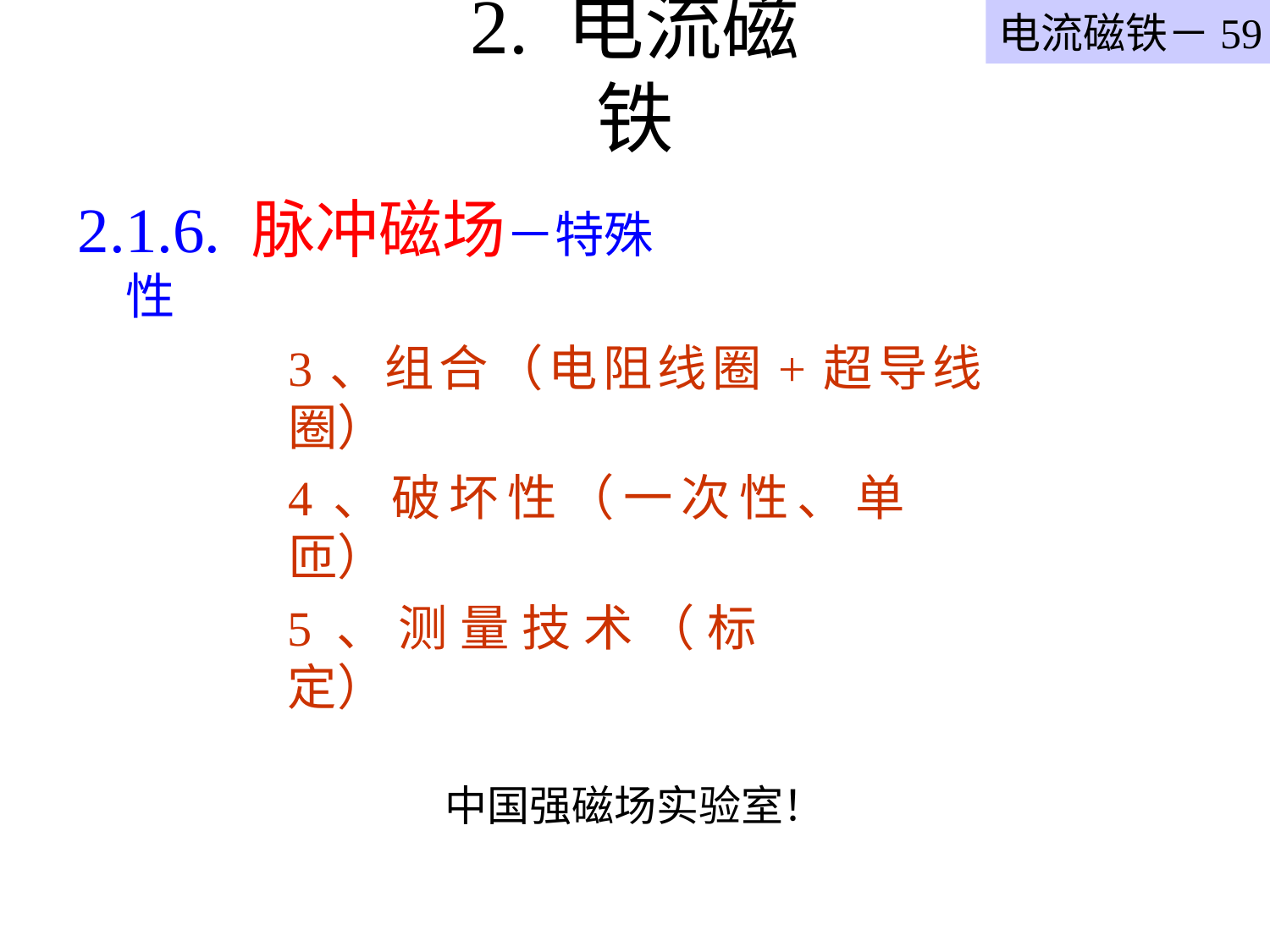

电流磁铁－59
# 2. 电流磁铁
2.1.6. 脉冲磁场－特殊性
3、组合（电阻线圈+超导线圈）
4、破坏性（一次性、单匝）
5、测量技术（标定）
中国强磁场实验室！